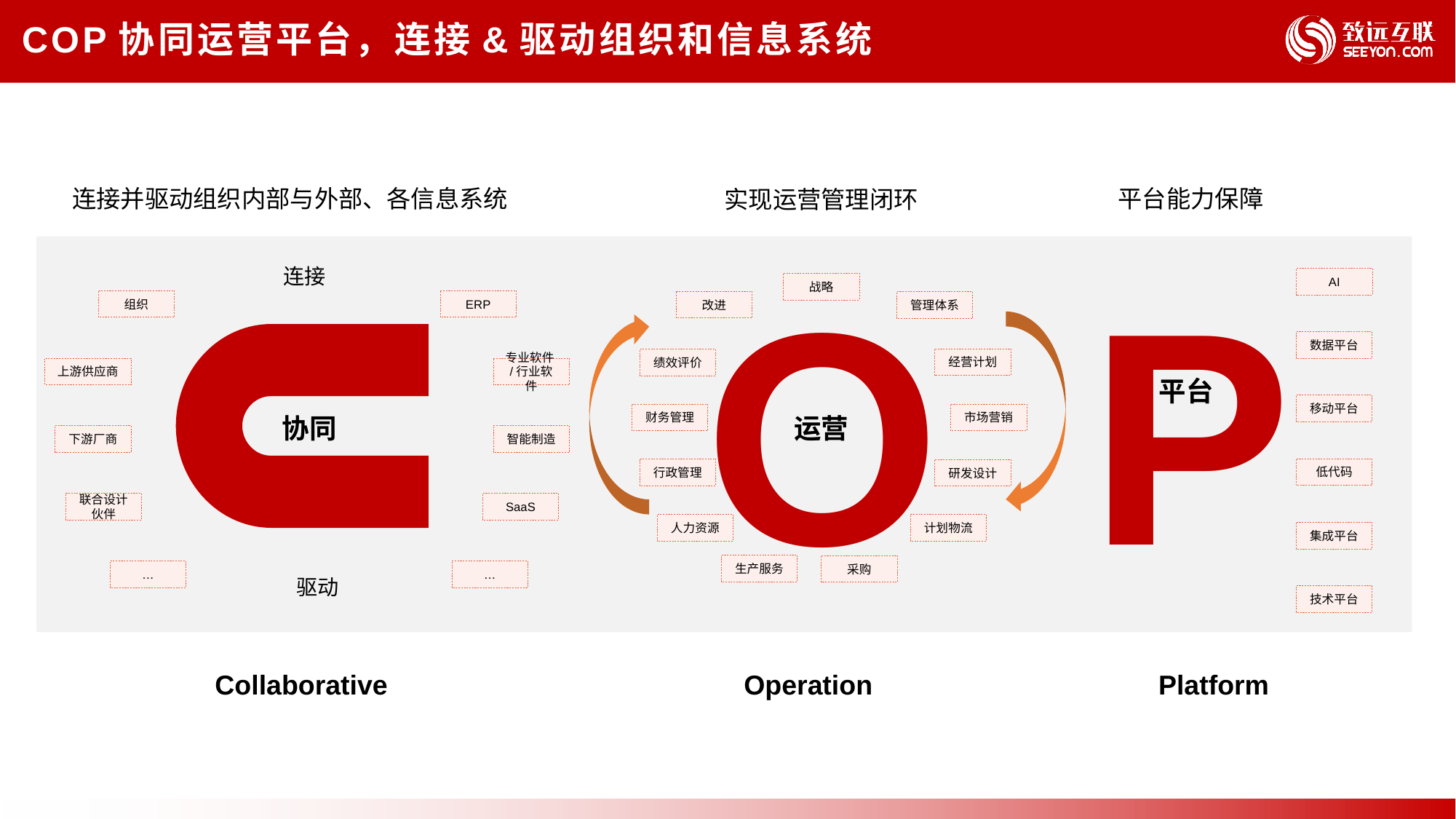

COP协同运营平台，连接&驱动组织和信息系统
连接并驱动组织内部与外部、各信息系统
平台能力保障
实现运营管理闭环

O
战略
改进
管理体系

经营计划
绩效评价
财务管理
市场营销
运营
行政管理
研发设计
人力资源
计划物流
生产服务
采购
P
连接

组织
ERP
上游供应商
专业软件/行业软件
协同
下游厂商
智能制造
联合设计伙伴
SaaS
…
…
驱动

AI
数据平台
平台
移动平台
低代码
集成平台
技术平台
Collaborative
Operation
Platform